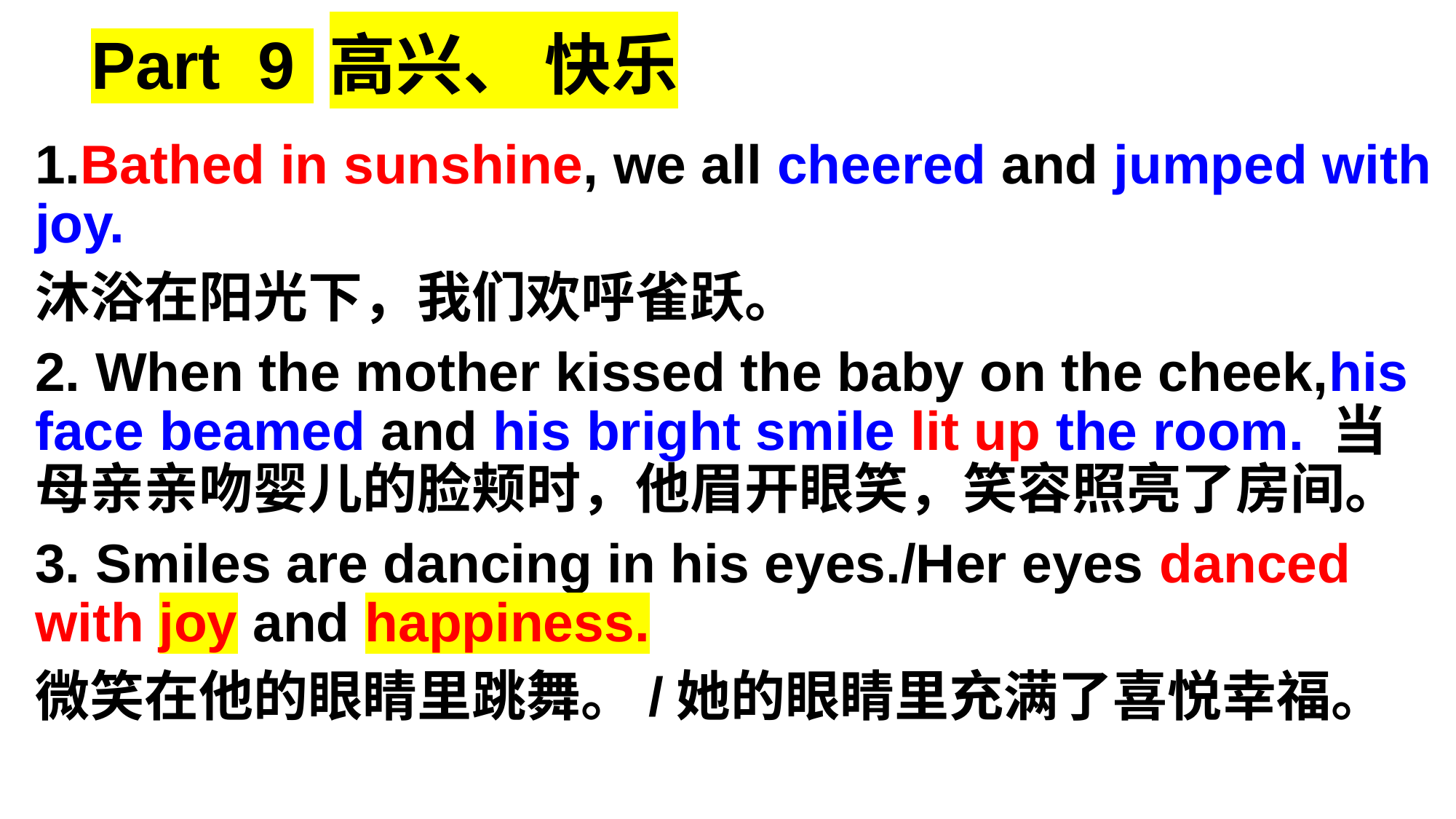

# Part  9 高兴、 快乐
1.Bathed in sunshine, we all cheered and jumped with joy.
沐浴在阳光下，我们欢呼雀跃。
2. When the mother kissed the baby on the cheek,his face beamed and his bright smile lit up the room. 当母亲亲吻婴儿的脸颊时，他眉开眼笑，笑容照亮了房间。
3. Smiles are dancing in his eyes./Her eyes danced with joy and happiness.
微笑在他的眼睛里跳舞。/她的眼睛里充满了喜悦幸福。